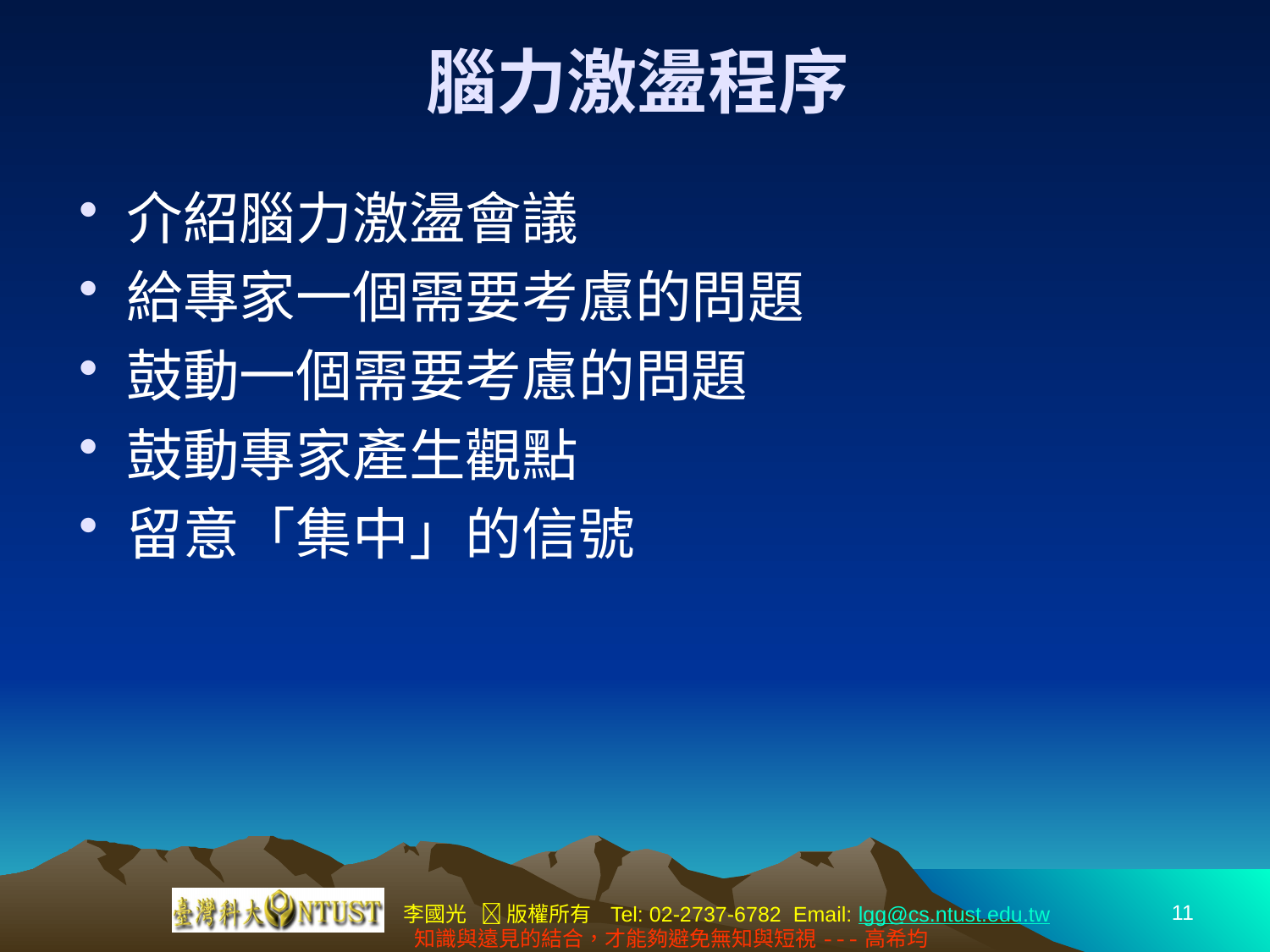

# 腦力激盪程序
介紹腦力激盪會議
給專家一個需要考慮的問題
鼓動一個需要考慮的問題
鼓動專家產生觀點
留意「集中」的信號
11